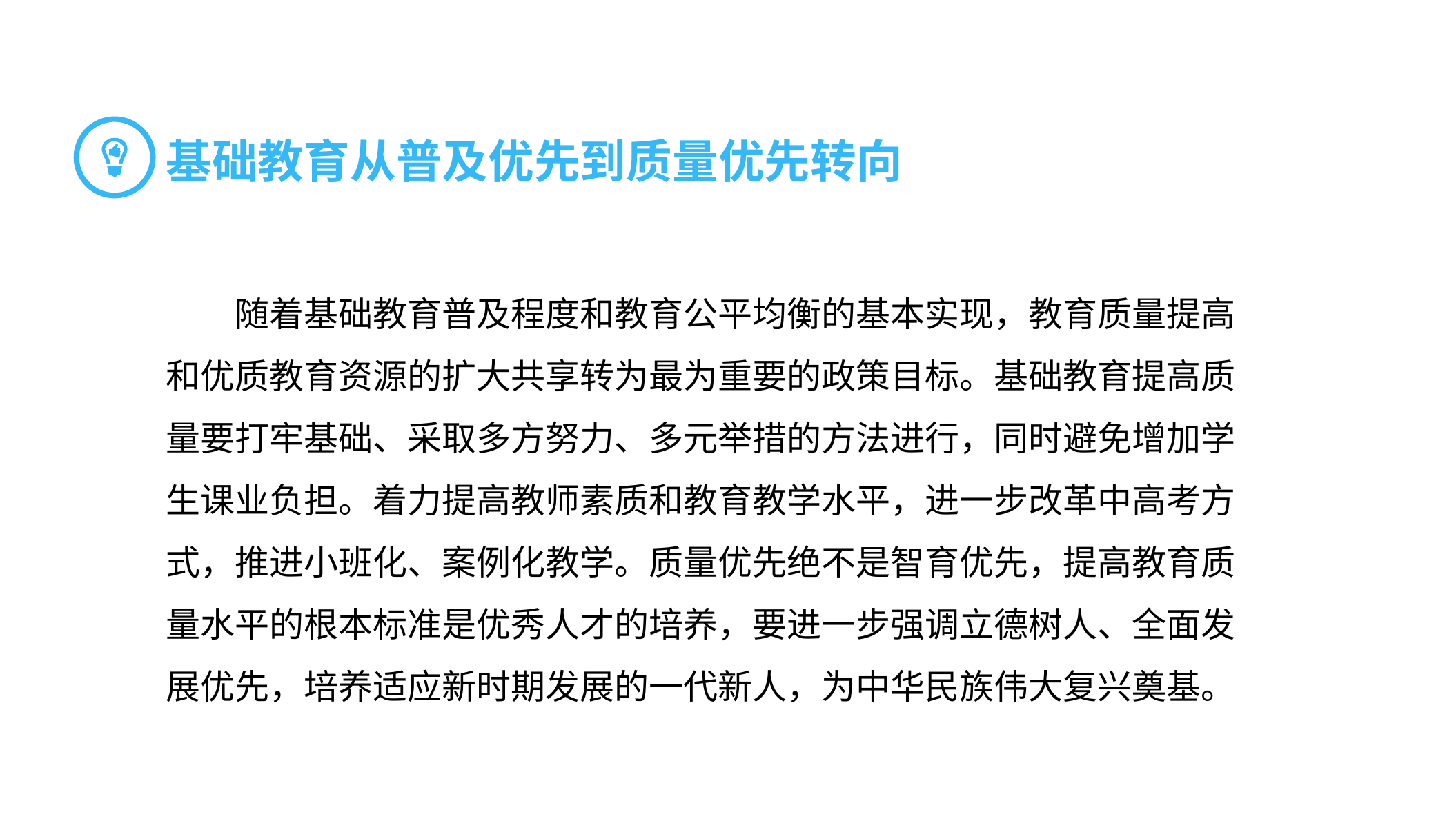

基础教育从普及优先到质量优先转向

随着基础教育普及程度和教育公平均衡的基本实现，教育质量提高和优质教育资源的扩大共享转为最为重要的政策目标。基础教育提高质量要打牢基础、采取多方努力、多元举措的方法进行，同时避免增加学生课业负担。着力提高教师素质和教育教学水平，进一步改革中高考方式，推进小班化、案例化教学。质量优先绝不是智育优先，提高教育质量水平的根本标准是优秀人才的培养，要进一步强调立德树人、全面发展优先，培养适应新时期发展的一代新人，为中华民族伟大复兴奠基。